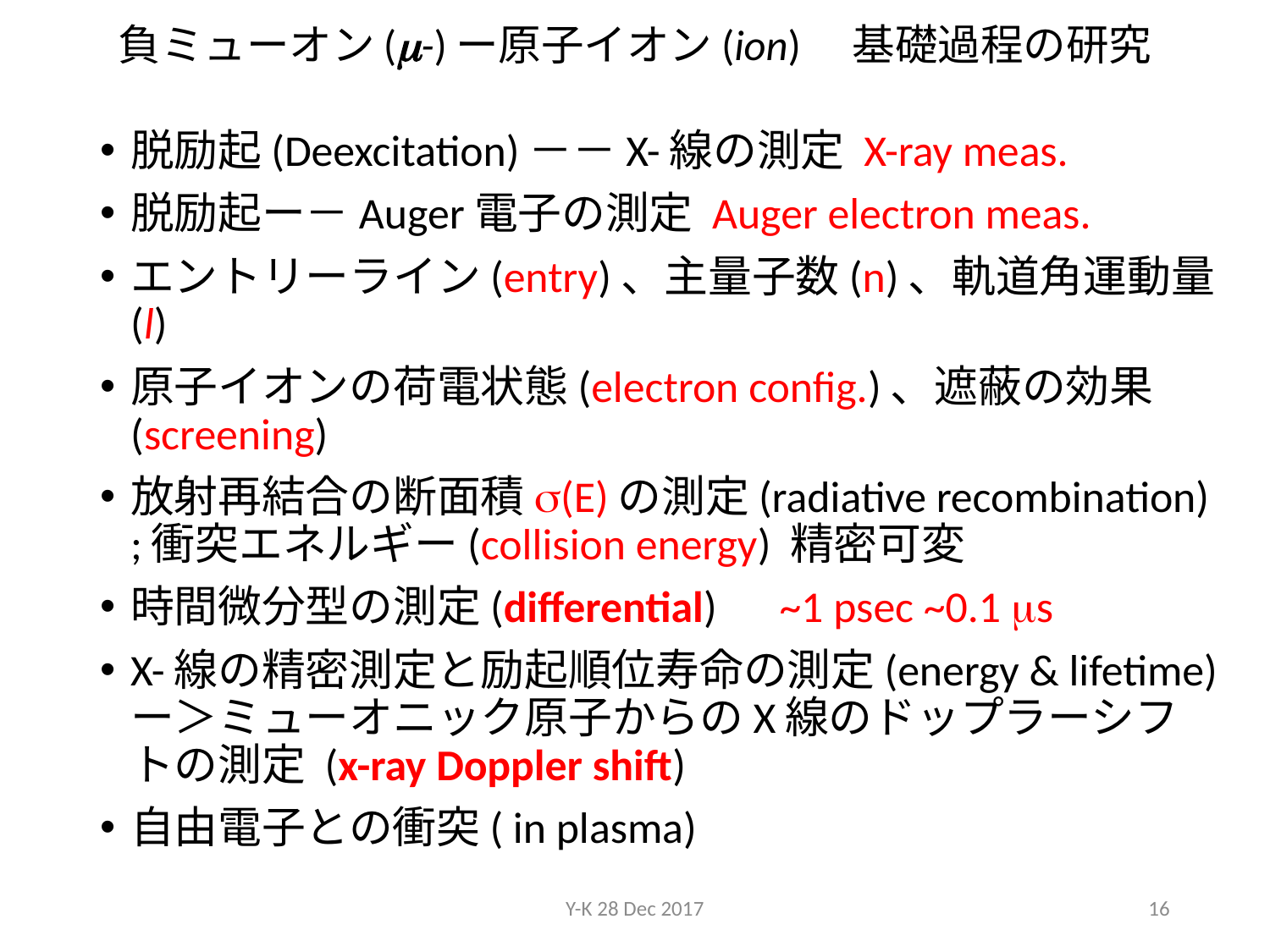

# 負ミューオン(μ-)ー原子イオン(ion)　基礎過程の研究
脱励起(Deexcitation)－－X-線の測定 X-ray meas.
脱励起ー－Auger電子の測定 Auger electron meas.
エントリーライン(entry)、主量子数(n)、軌道角運動量(l)
原子イオンの荷電状態(electron config.)、遮蔽の効果(screening)
放射再結合の断面積σ(E)の測定(radiative recombination) ;衝突エネルギー(collision energy) 精密可変
時間微分型の測定(differential)　~1 psec ~0.1 μs
X-線の精密測定と励起順位寿命の測定(energy & lifetime) ー＞ミューオニック原子からのX線のドップラーシフトの測定 (x-ray Doppler shift)
自由電子との衝突( in plasma)

Y-K 28 Dec 2017
16